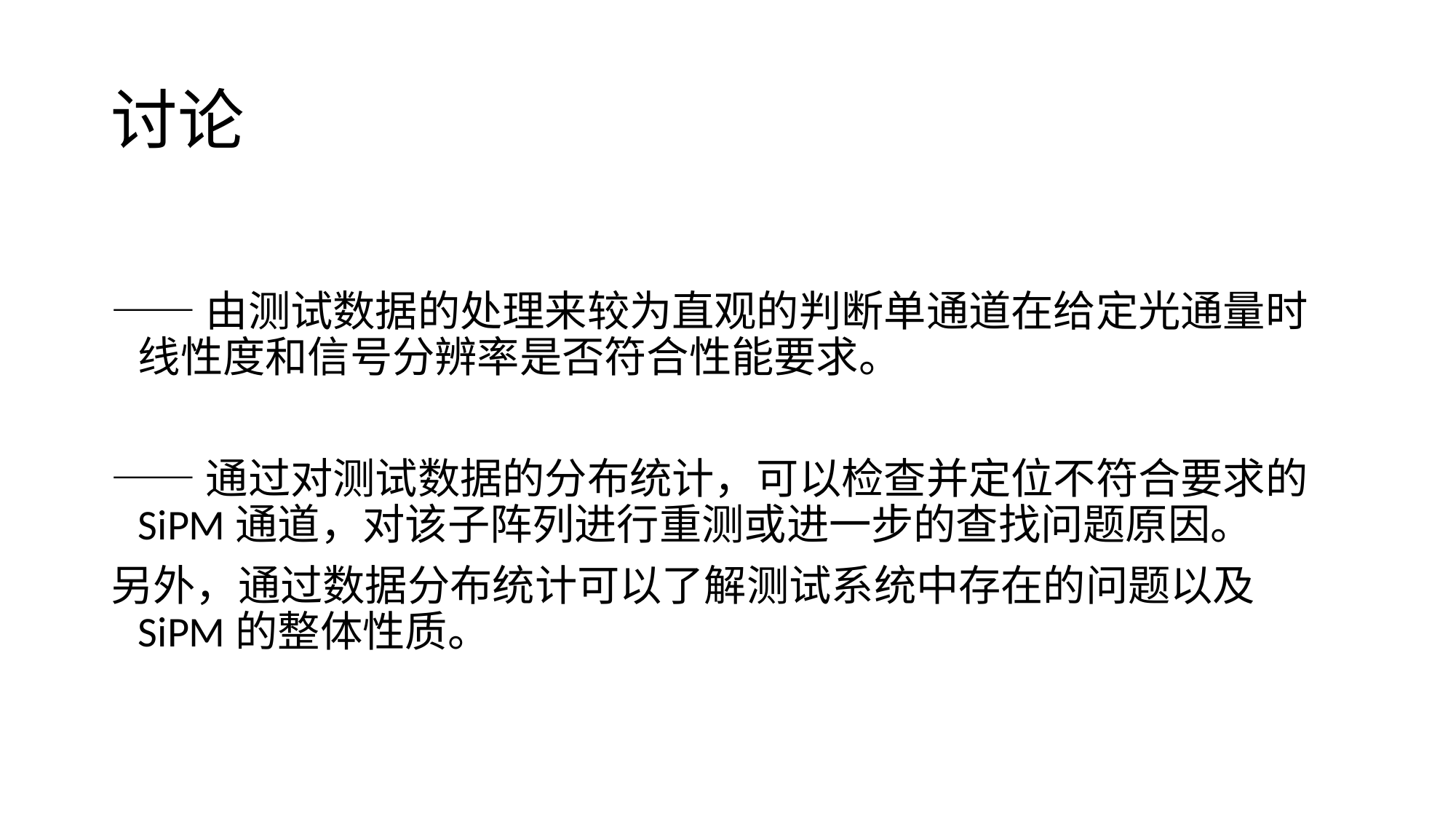

# 讨论

——由测试数据的处理来较为直观的判断单通道在给定光通量时线性度和信号分辨率是否符合性能要求。

——通过对测试数据的分布统计，可以检查并定位不符合要求的SiPM通道，对该子阵列进行重测或进一步的查找问题原因。
另外，通过数据分布统计可以了解测试系统中存在的问题以及SiPM的整体性质。